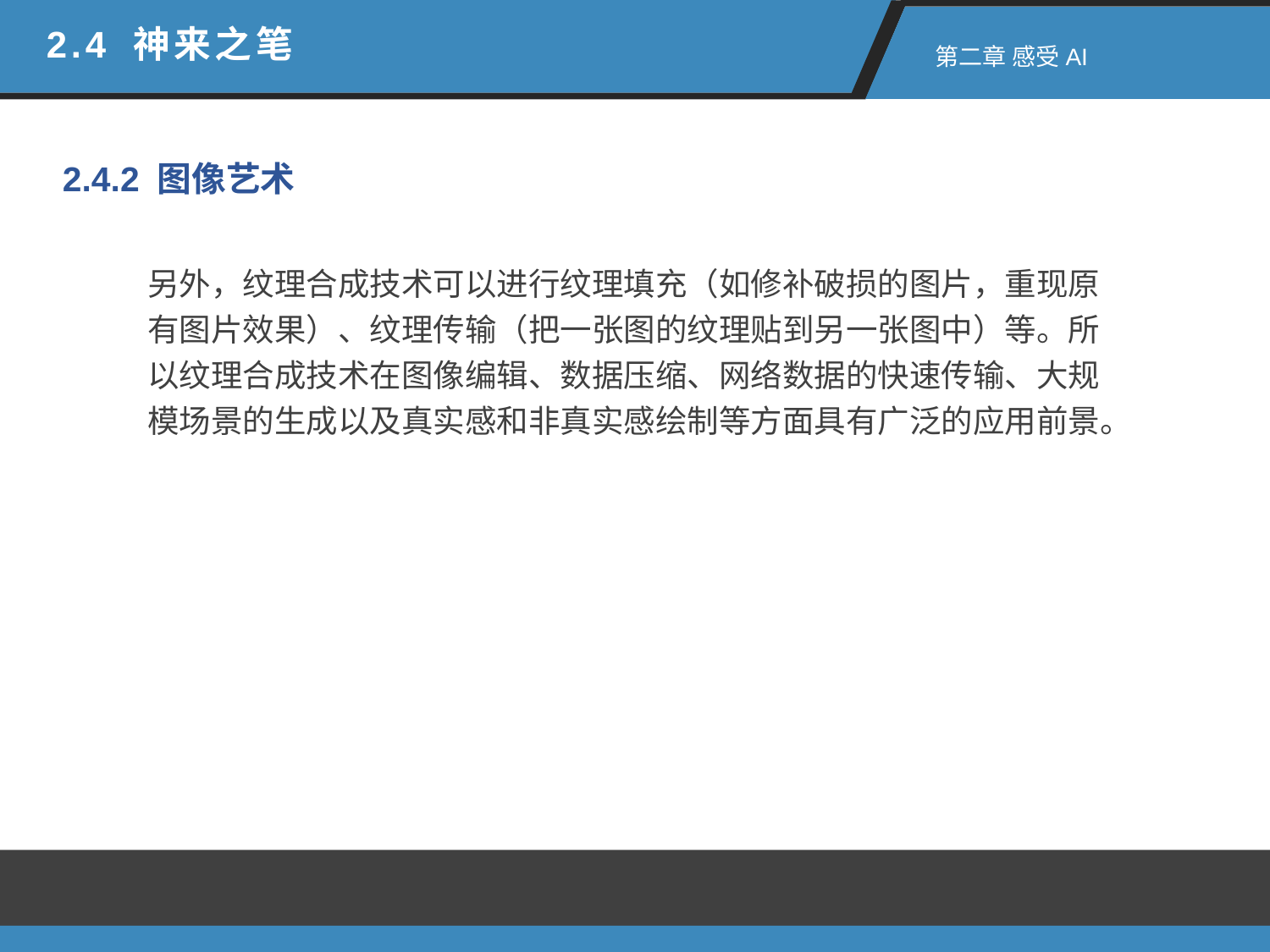

2.4 神来之笔
  第二章 感受AI
2.4.2 图像艺术

另外，纹理合成技术可以进行纹理填充（如修补破损的图片，重现原有图片效果）、纹理传输（把一张图的纹理贴到另一张图中）等。所以纹理合成技术在图像编辑、数据压缩、网络数据的快速传输、大规模场景的生成以及真实感和非真实感绘制等方面具有广泛的应用前景。